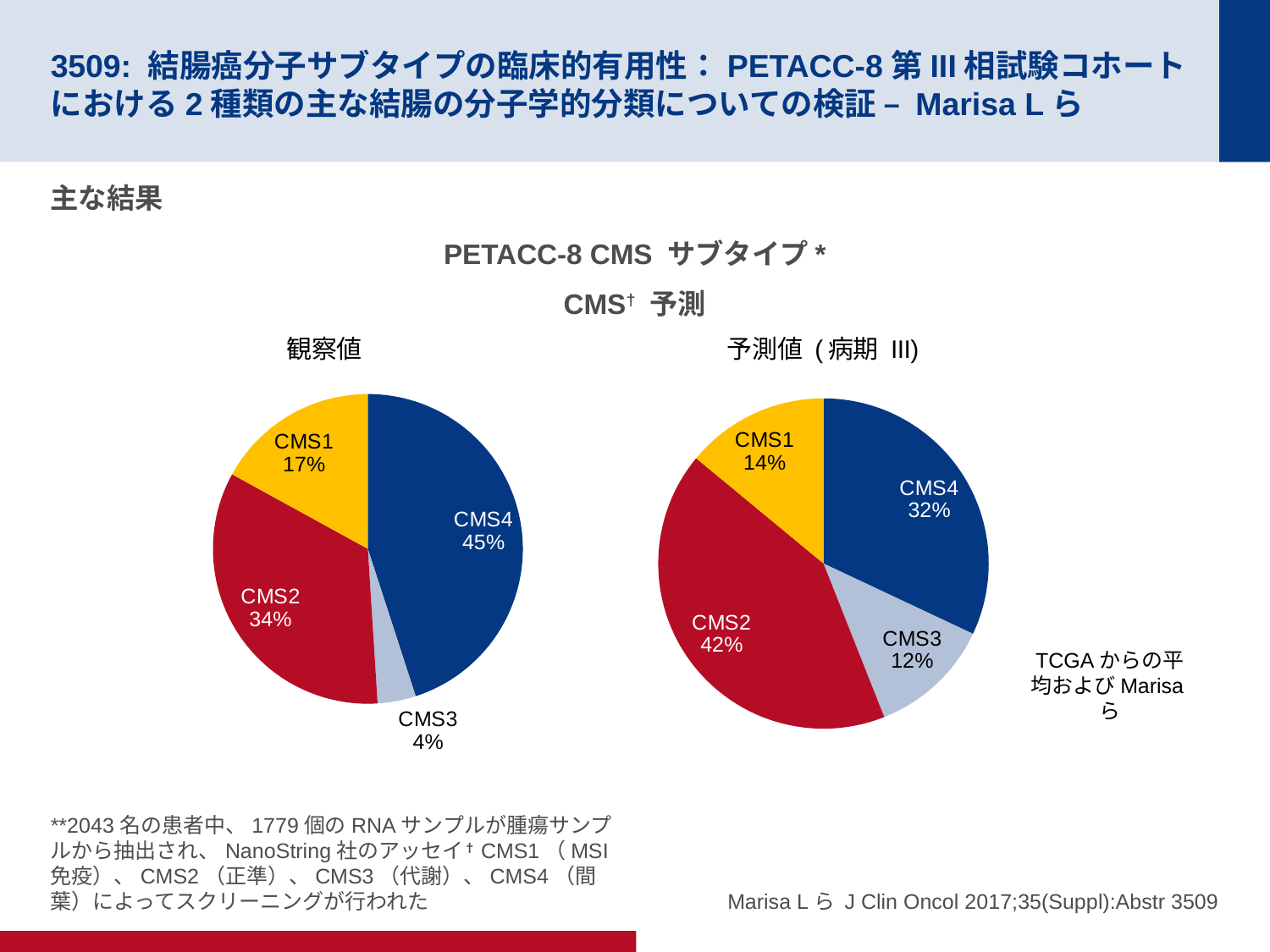

# 3509: 結腸癌分子サブタイプの臨床的有用性：PETACC-8第III相試験コホートにおける2種類の主な結腸の分子学的分類についての検証 – Marisa Lら
主な結果
PETACC-8 CMS サブタイプ*

CMS† 予測

### Chart: 観察値

| Category | Sales |
|---|---|
| CMS4 | 0.45 |
| CMS3 | 0.04000000000000002 |
| CMS2 | 0.34 |
| CMS1 | 0.17 |

### Chart: 予測値 (病期 III)

| Category | Sales |
|---|---|
| CMS4 | 0.32000000000000034 |
| CMS3 | 0.12000000000000002 |
| CMS2 | 0.42000000000000026 |
| CMS1 | 0.14 |
TCGAからの平均およびMarisaら
**2043名の患者中、1779個のRNAサンプルが腫瘍サンプルから抽出され、NanoString社のアッセイ†CMS1（MSI免疫）、CMS2（正準）、CMS3（代謝）、CMS4（間葉）によってスクリーニングが行われた
Marisa Lら J Clin Oncol 2017;35(Suppl):Abstr 3509